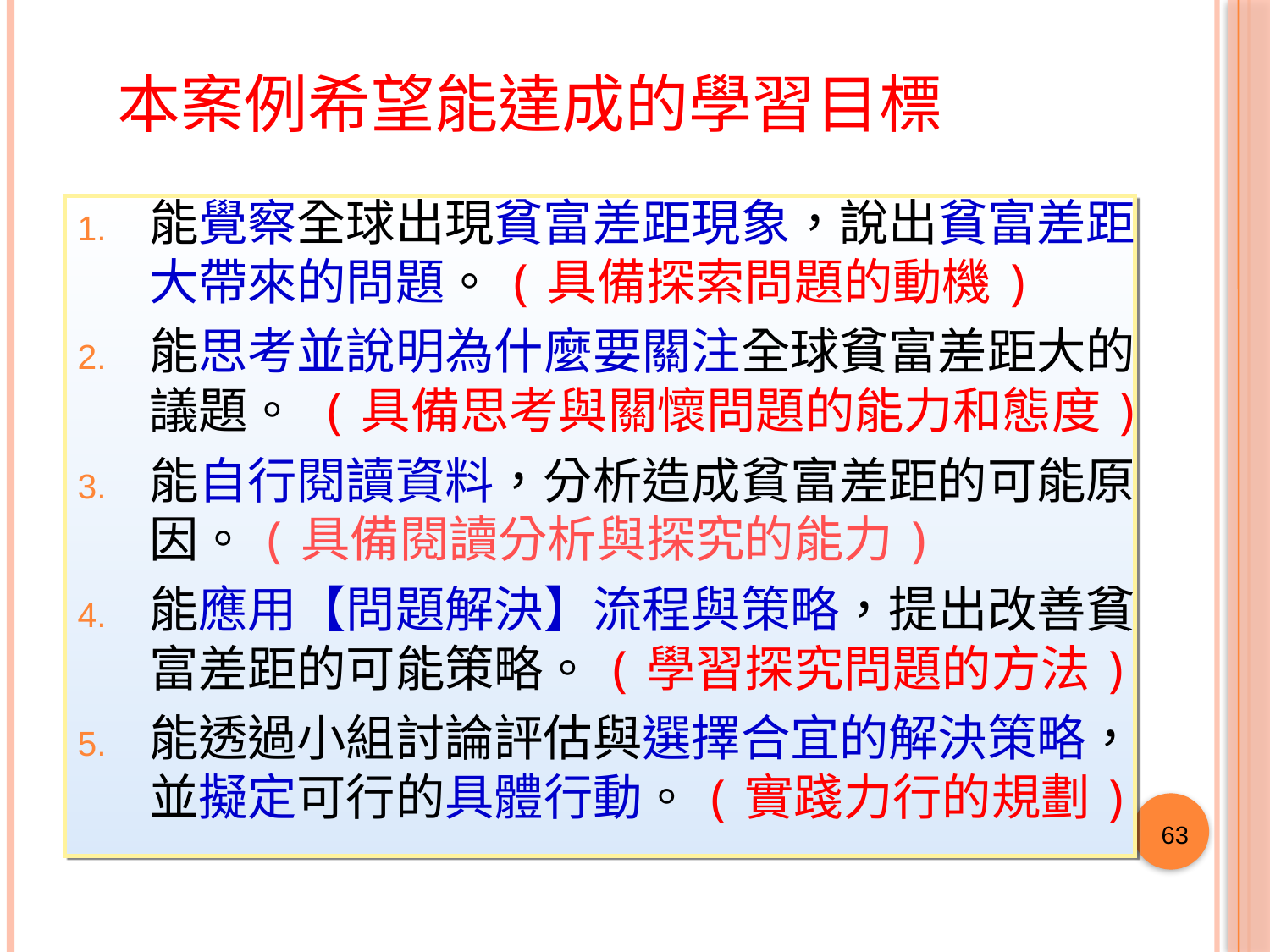

本案例希望能達成的學習目標
能覺察全球出現貧富差距現象，說出貧富差距大帶來的問題。(具備探索問題的動機)
能思考並說明為什麼要關注全球貧富差距大的議題。 (具備思考與關懷問題的能力和態度)
能自行閱讀資料，分析造成貧富差距的可能原因。(具備閱讀分析與探究的能力)
能應用【問題解決】流程與策略，提出改善貧富差距的可能策略。(學習探究問題的方法)
能透過小組討論評估與選擇合宜的解決策略，並擬定可行的具體行動。(實踐力行的規劃)

63